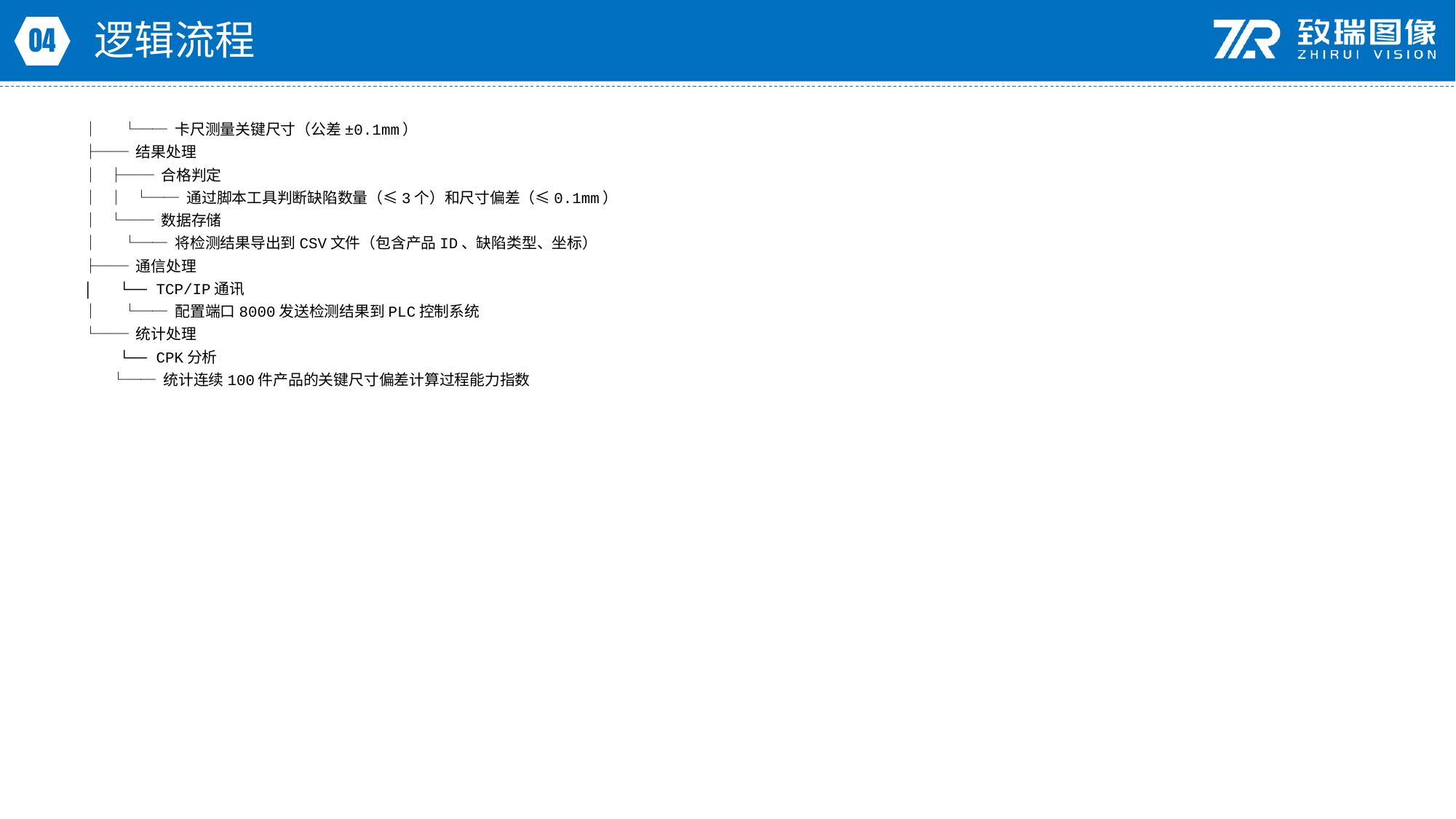

逻辑流程
04

│       └── 卡尺测量关键尺寸（公差±0.1mm）
├── 结果处理
│   ├── 合格判定
│   │   └── 通过脚本工具判断缺陷数量（≤3个）和尺寸偏差（≤0.1mm）
│   └── 数据存储
│       └── 将检测结果导出到CSV文件（包含产品ID、缺陷类型、坐标）
├── 通信处理
│   └── TCP/IP通讯
│       └── 配置端口8000发送检测结果到PLC控制系统
└── 统计处理
    └── CPK分析
        └── 统计连续100件产品的关键尺寸偏差计算过程能力指数